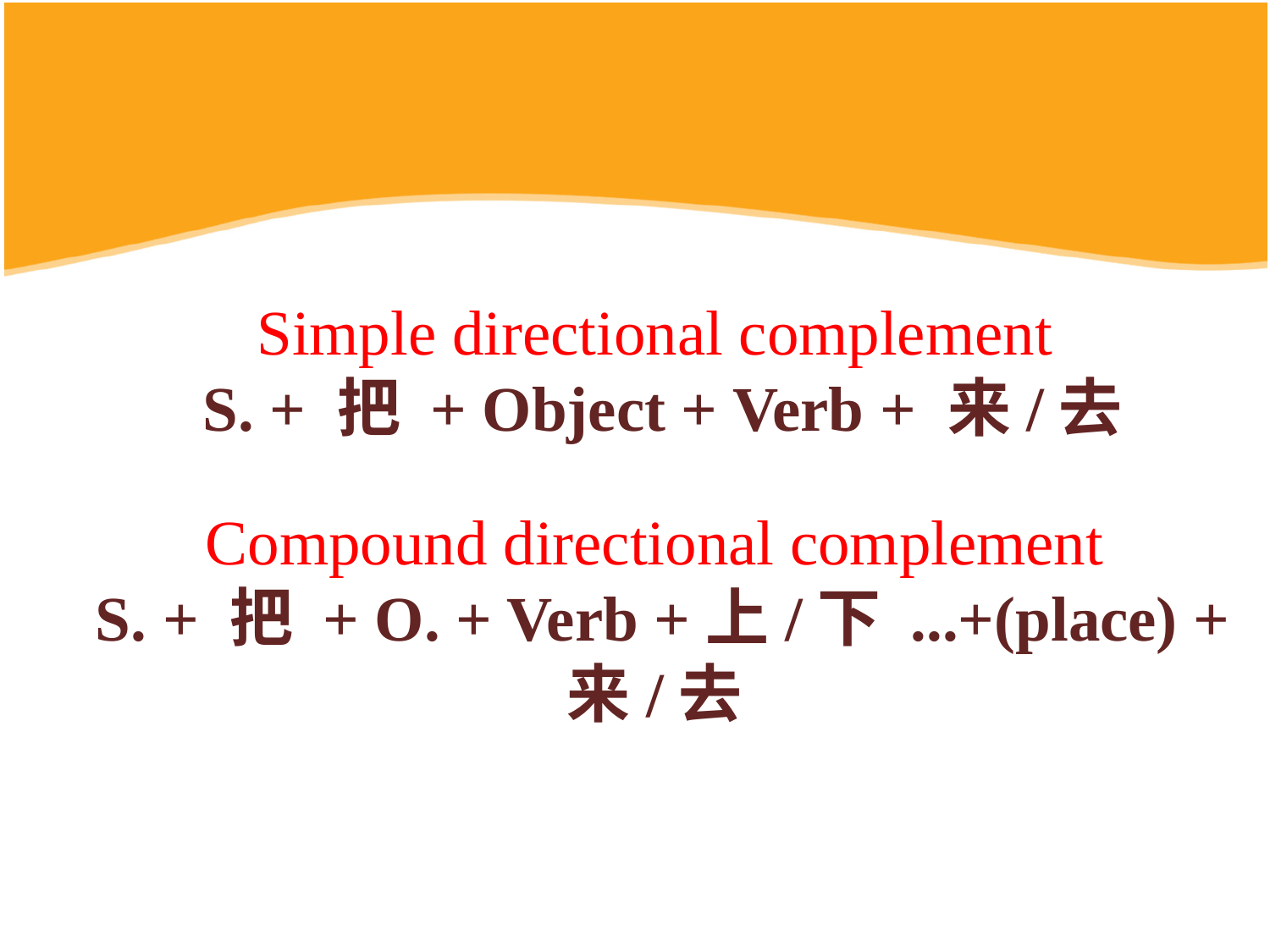

# Simple directional complement S. + 把 + Object + Verb + 来/去
Compound directional complement
 S. + 把 + O. + Verb +上/下 ...+(place) + 来/去